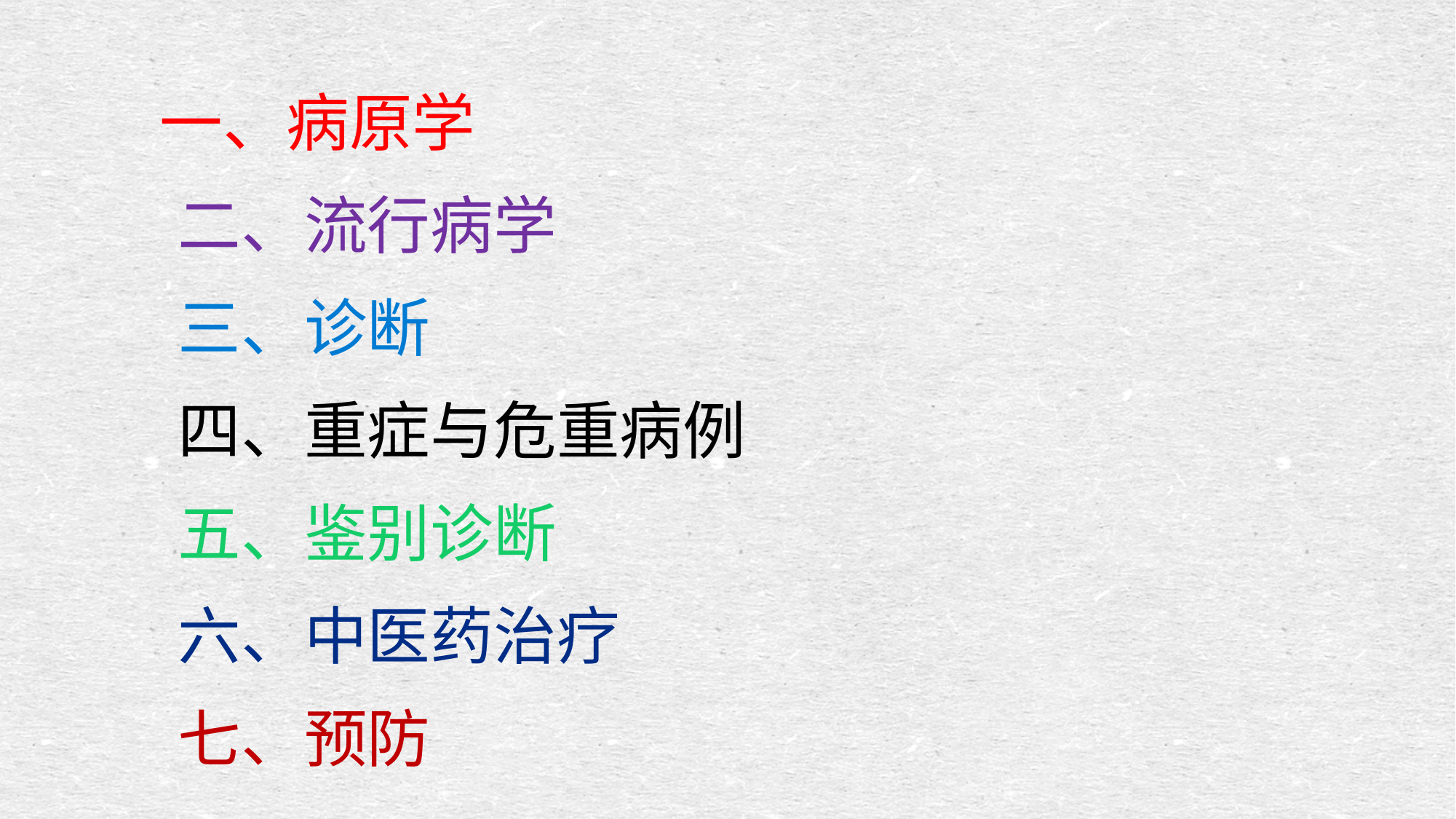

一、病原学
     二、流行病学
     三、诊断
     四、重症与危重病例
     五、鉴别诊断
     六、中医药治疗
     七、预防